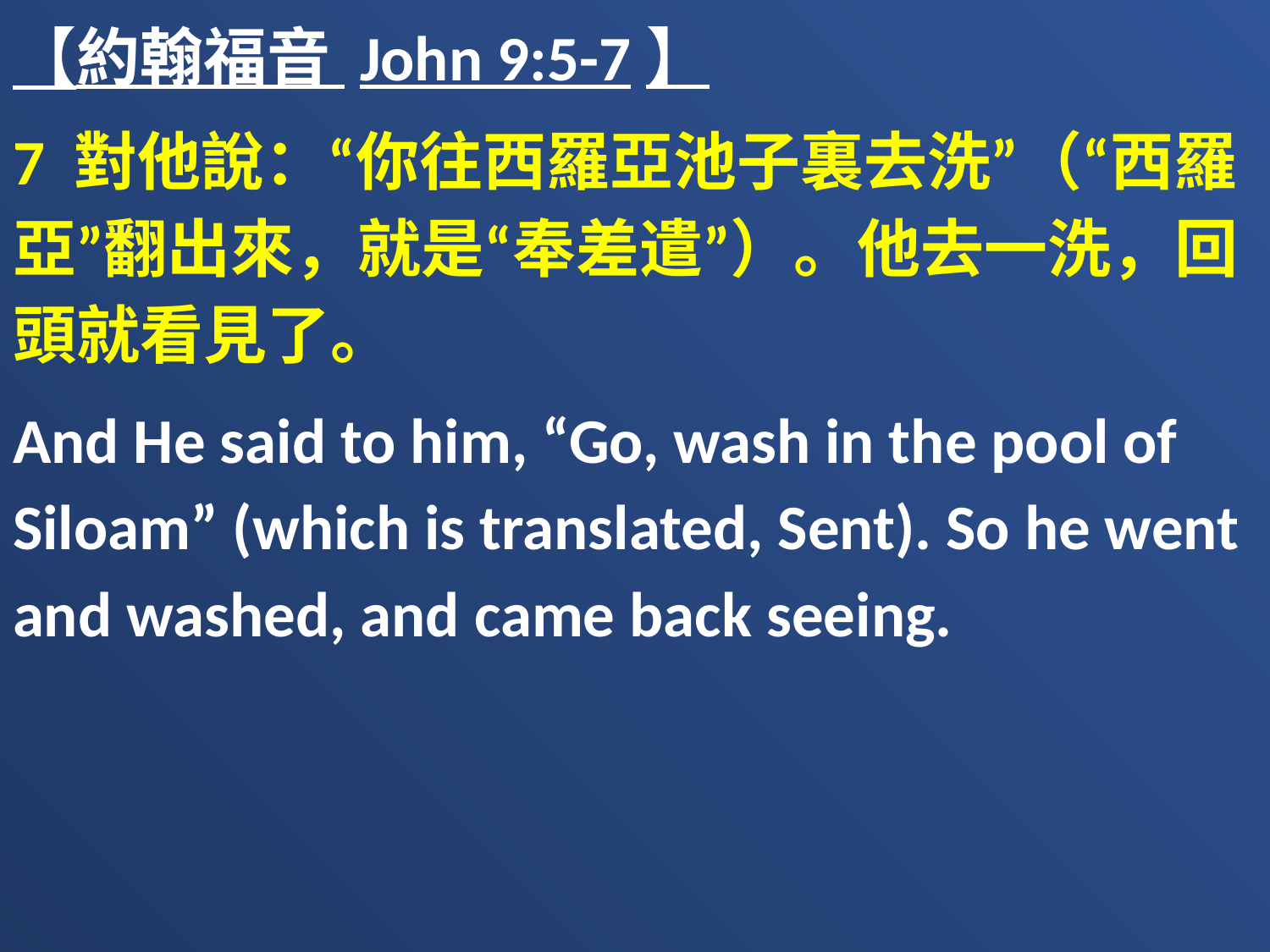

【約翰福音 John 9:5-7】
7 對他說：“你往西羅亞池子裏去洗”（“西羅亞”翻出來，就是“奉差遣”）。他去一洗，回頭就看見了。
And He said to him, “Go, wash in the pool of Siloam” (which is translated, Sent). So he went and washed, and came back seeing.